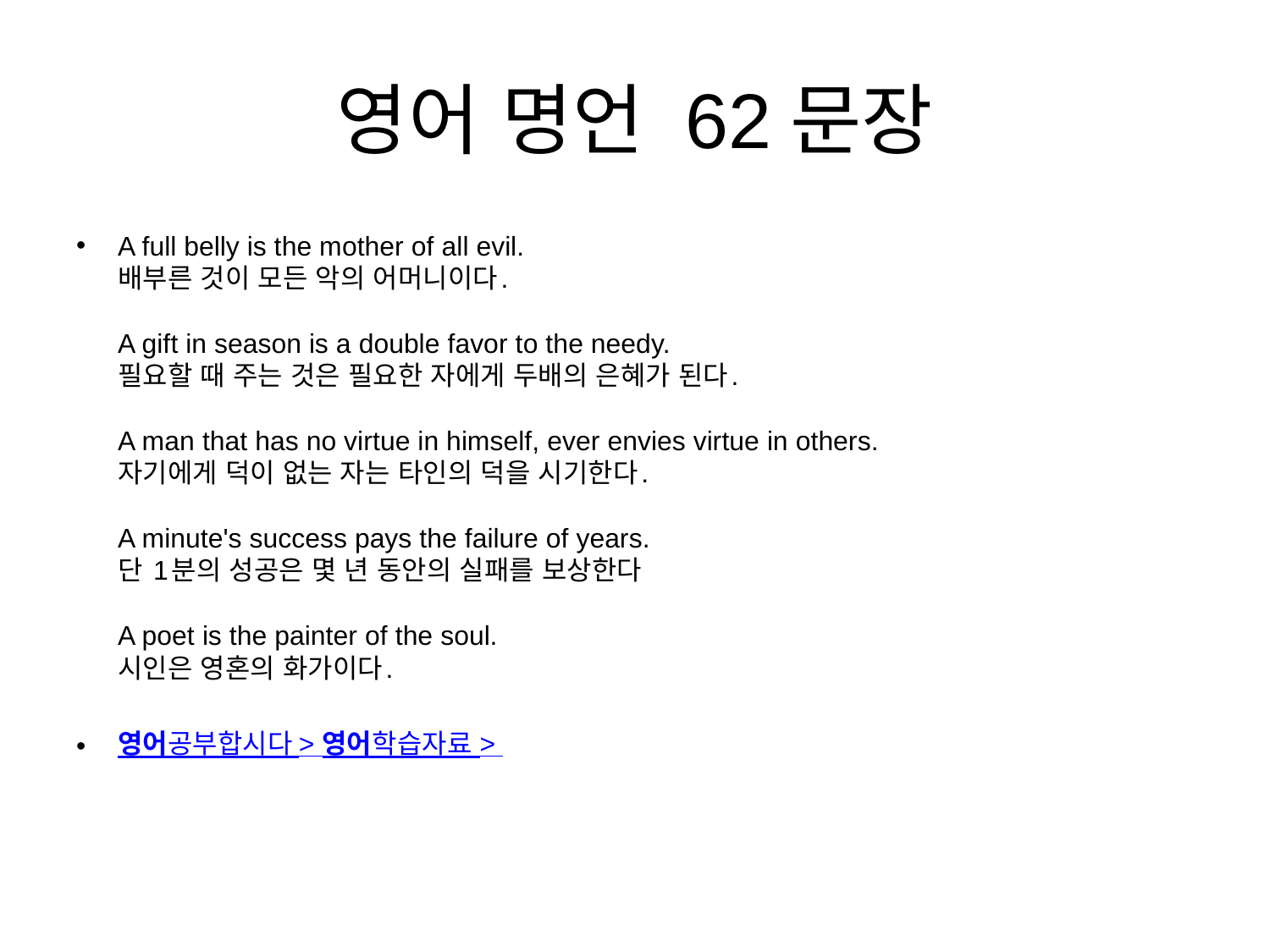

# 영어 명언 62문장
A full belly is the mother of all evil.
배부른 것이 모든 악의 어머니이다.
A gift in season is a double favor to the needy.
필요할 때 주는 것은 필요한 자에게 두배의 은혜가 된다.
A man that has no virtue in himself, ever envies virtue in others.
자기에게 덕이 없는 자는 타인의 덕을 시기한다.
A minute's success pays the failure of years.
단 1분의 성공은 몇 년 동안의 실패를 보상한다
A poet is the painter of the soul.
시인은 영혼의 화가이다.

영어공부합시다 > 영어학습자료 >